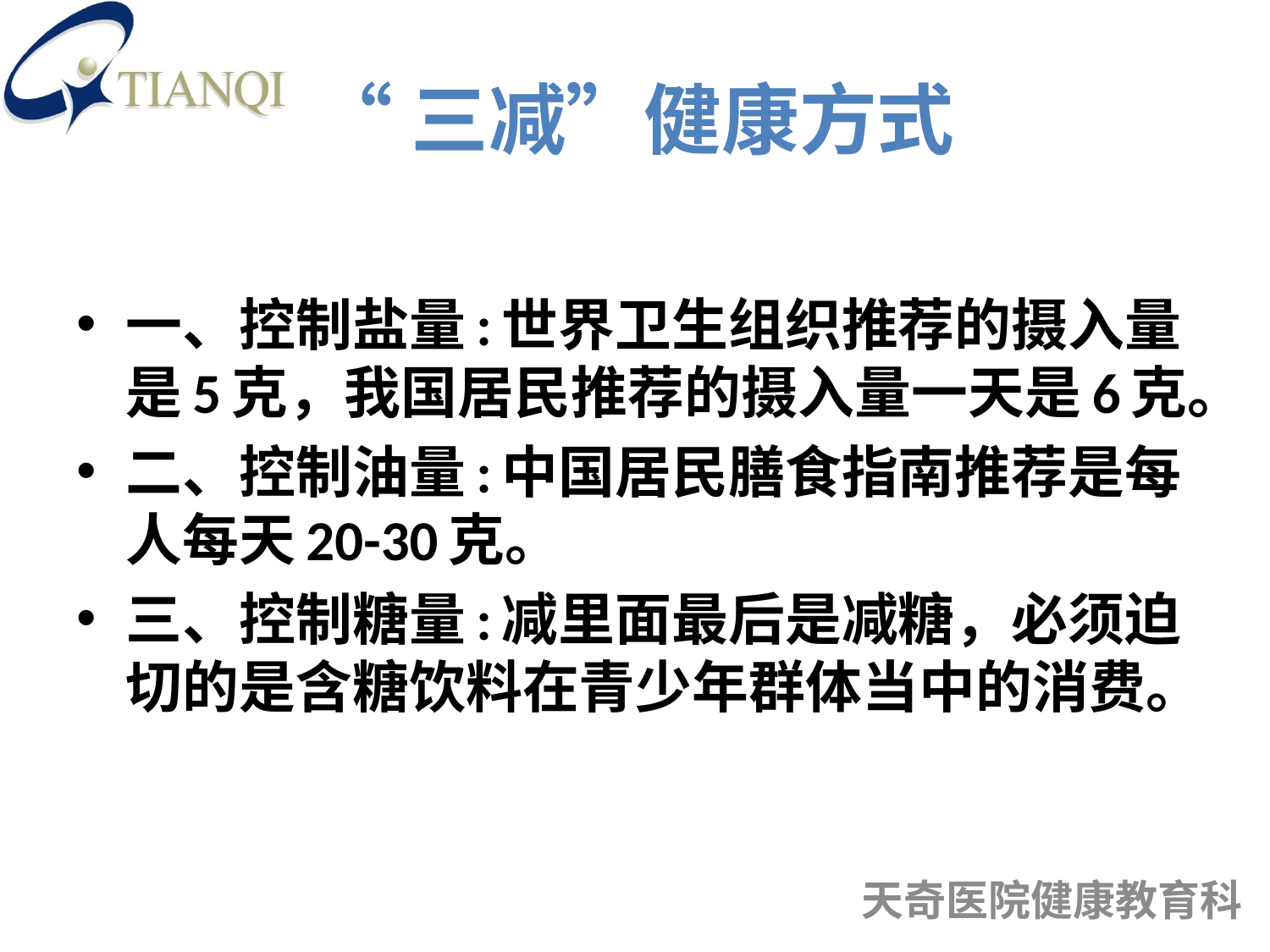

# “三减”健康方式

一、控制盐量:世界卫生组织推荐的摄入量是5克，我国居民推荐的摄入量一天是6克。
二、控制油量:中国居民膳食指南推荐是每人每天20-30克。
三、控制糖量:减里面最后是减糖，必须迫切的是含糖饮料在青少年群体当中的消费。